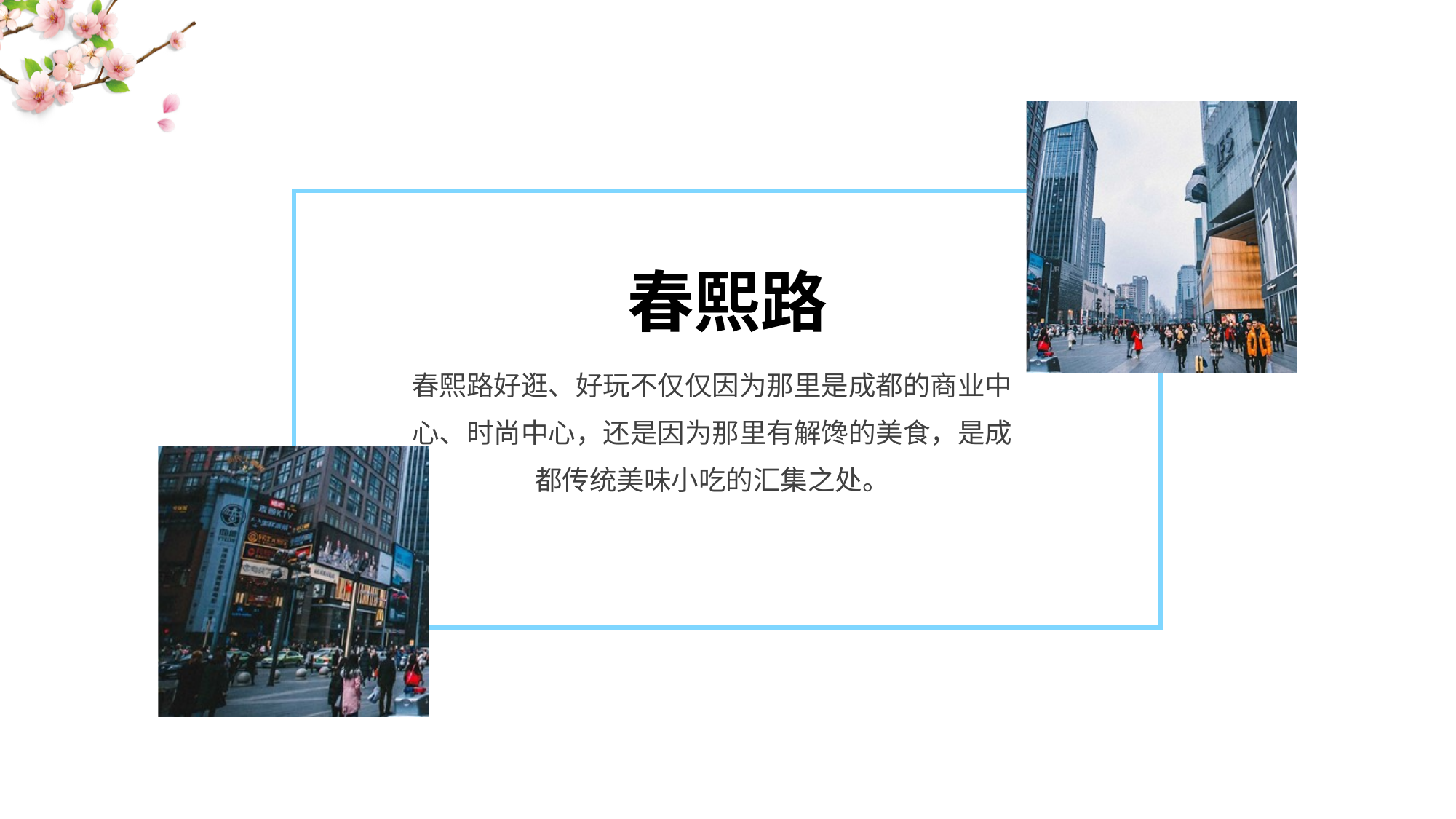

春熙路
春熙路好逛、好玩不仅仅因为那里是成都的商业中心、时尚中心，还是因为那里有解馋的美食，是成都传统美味小吃的汇集之处。